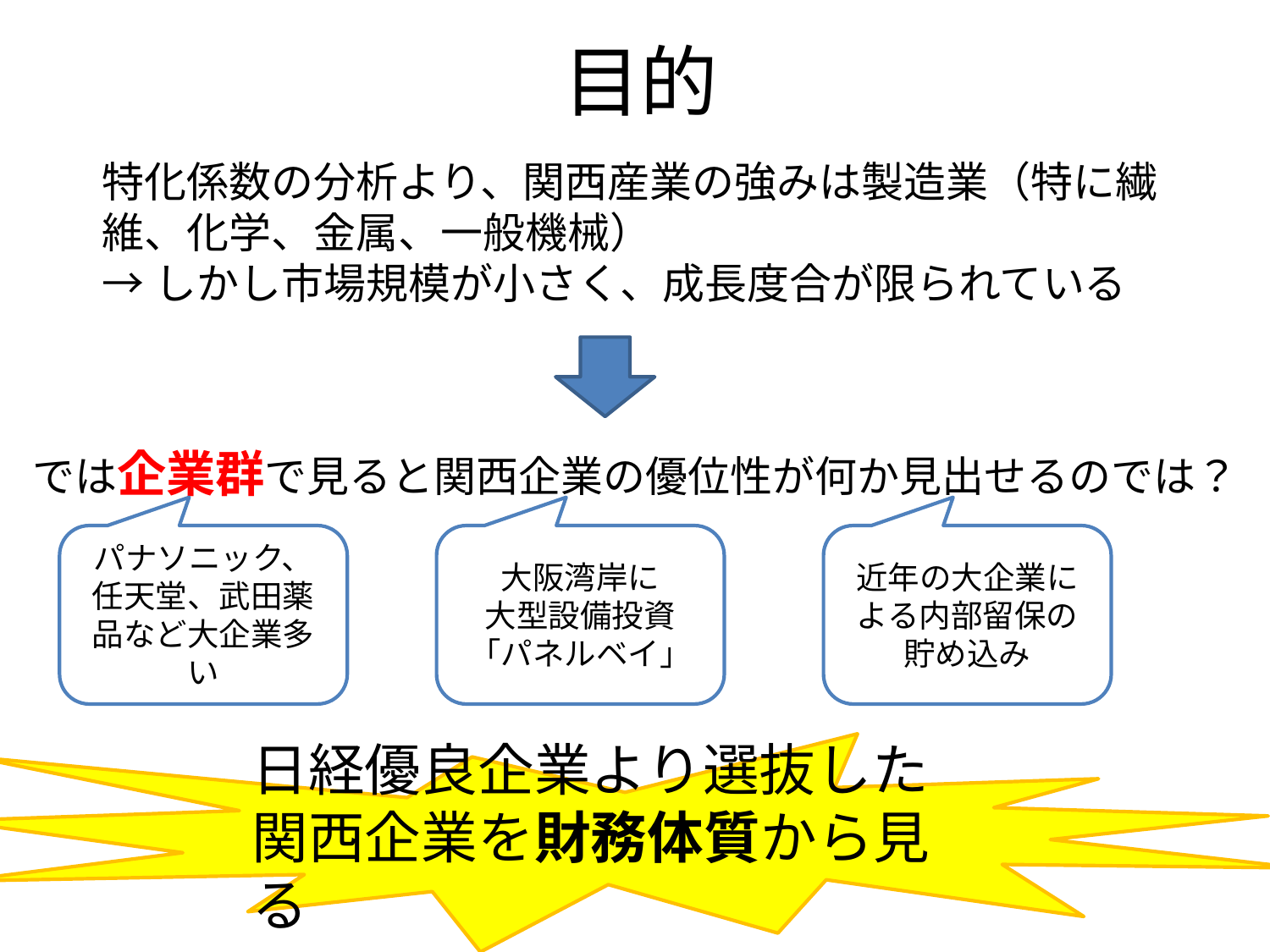

# 目的

特化係数の分析より、関西産業の強みは製造業（特に繊維、化学、金属、一般機械）
→しかし市場規模が小さく、成長度合が限られている

では企業群で見ると関西企業の優位性が何か見出せるのでは？
パナソニック、任天堂、武田薬品など大企業多い
大阪湾岸に
大型設備投資
「パネルベイ」
近年の大企業による内部留保の貯め込み
日経優良企業より選抜した
関西企業を財務体質から見る